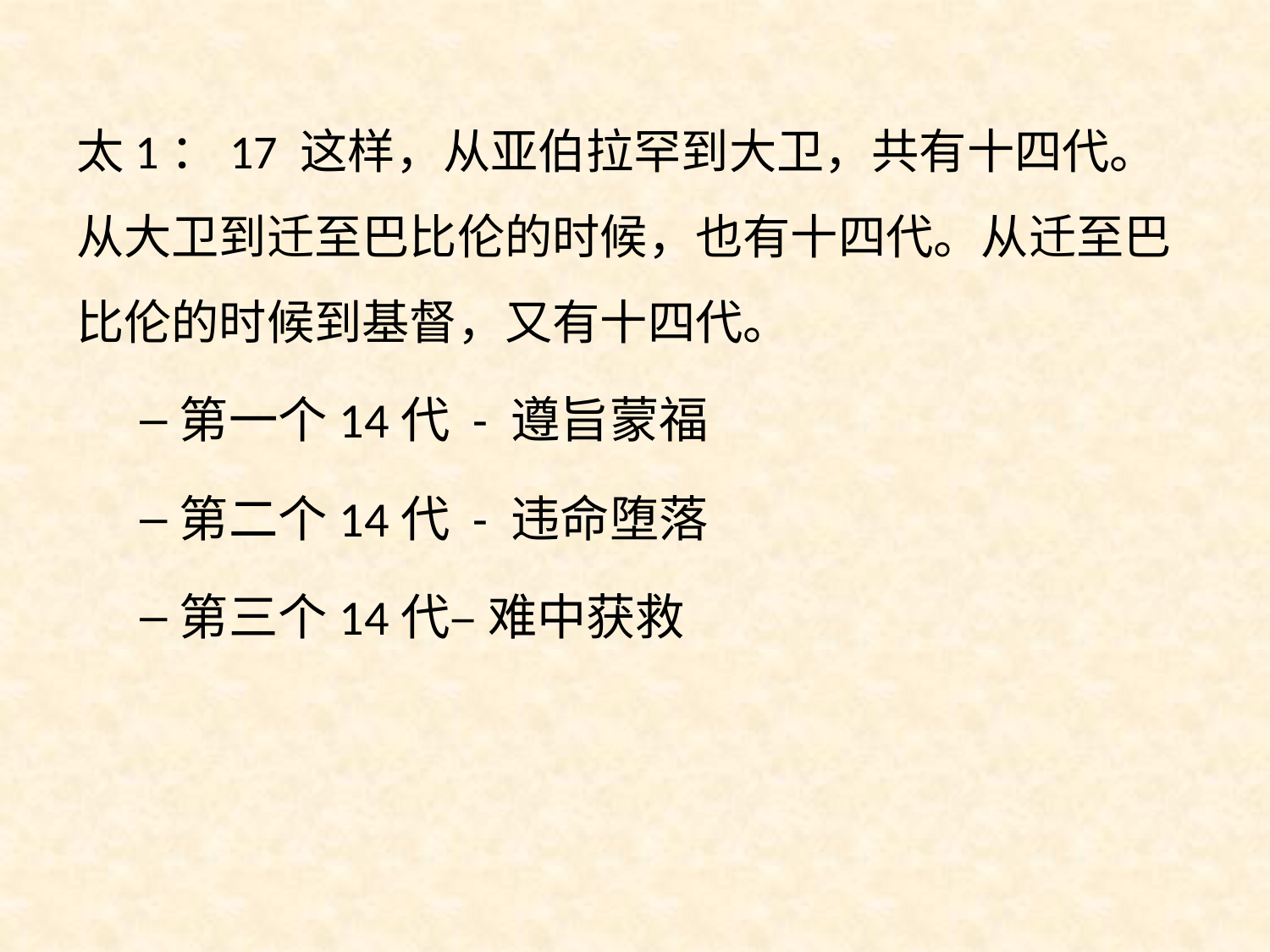

太1：17 这样，从亚伯拉罕到大卫，共有十四代。从大卫到迁至巴比伦的时候，也有十四代。从迁至巴比伦的时候到基督，又有十四代。
第一个14代 - 遵旨蒙福
第二个14代 - 违命堕落
第三个14代– 难中获救